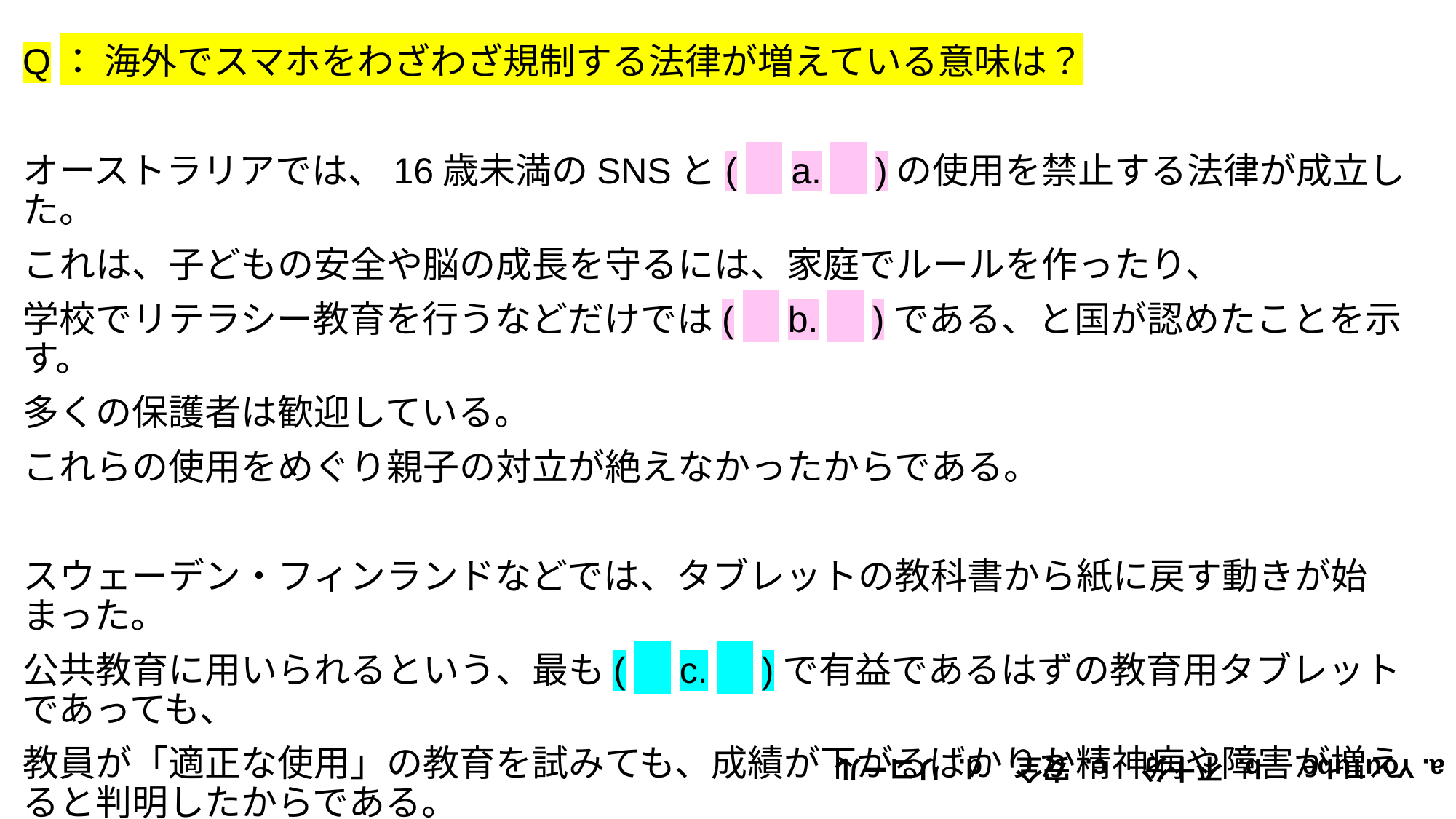

Q： 海外でスマホをわざわざ規制する法律が増えている意味は？

オーストラリアでは、16歳未満のSNSと(　a.　)の使用を禁止する法律が成立した。
これは、子どもの安全や脳の成長を守るには、家庭でルールを作ったり、
学校でリテラシー教育を行うなどだけでは(　b.　)である、と国が認めたことを示す。
多くの保護者は歓迎している。
これらの使用をめぐり親子の対立が絶えなかったからである。

スウェーデン・フィンランドなどでは、タブレットの教科書から紙に戻す動きが始まった。
公共教育に用いられるという、最も(　c.　)で有益であるはずの教育用タブレットであっても、
教員が「適正な使用」の教育を試みても、成績が下がるばかりか精神病や障害が増えると判明したからである。
自動車で言えば(　d.　)と同じ、重大な政策転換と言える。

a. YouTube　b. 不十分　c. 安全　d. リコール
【解答例】　a. YouTube　b. 家庭や学校　c. 親子　d. 安全　e. 成績